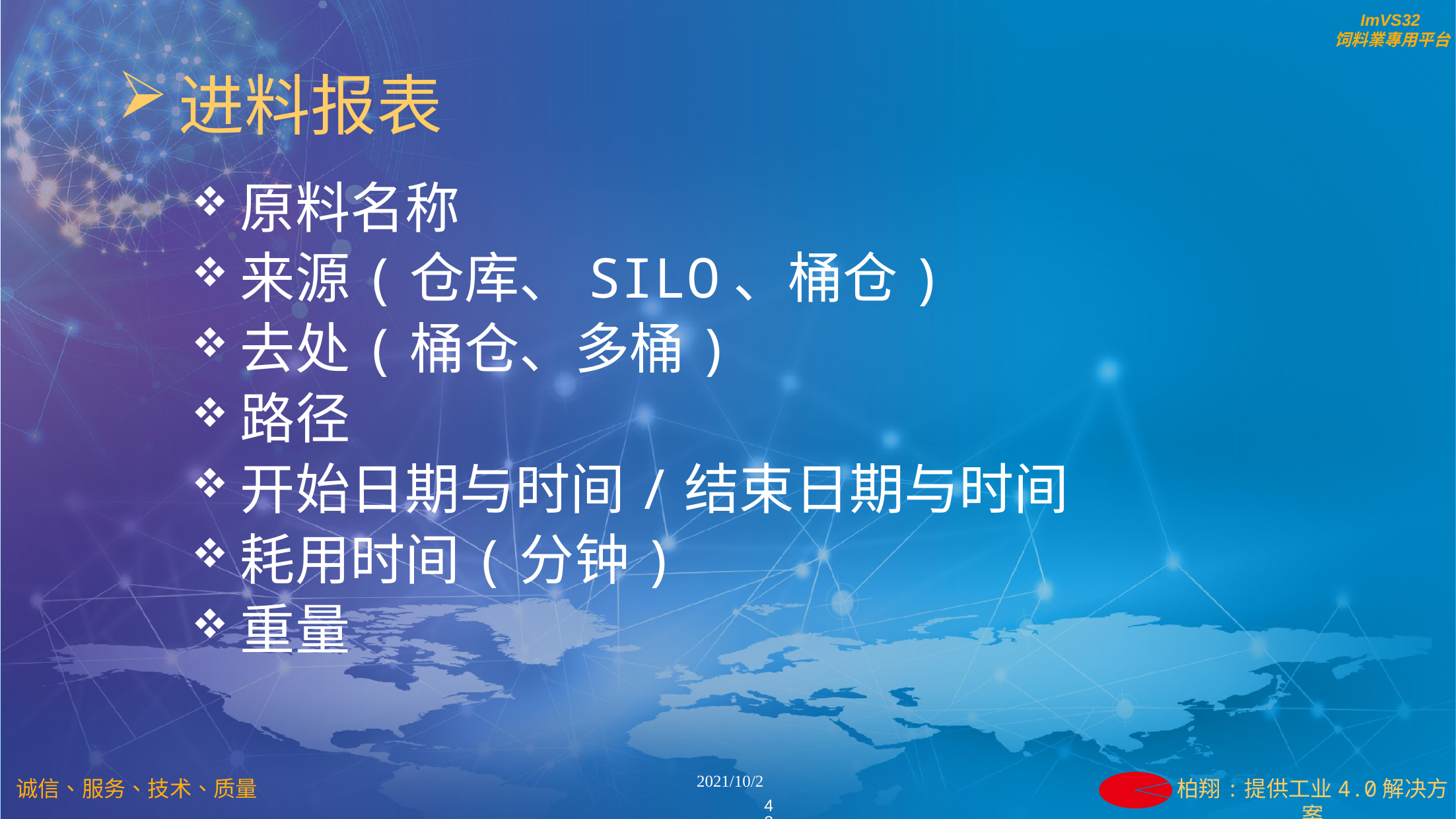

进料报表
原料名称
来源(仓库、SILO、桶仓)
去处(桶仓、多桶)
路径
开始日期与时间/结束日期与时间
耗用时间(分钟)
重量

48